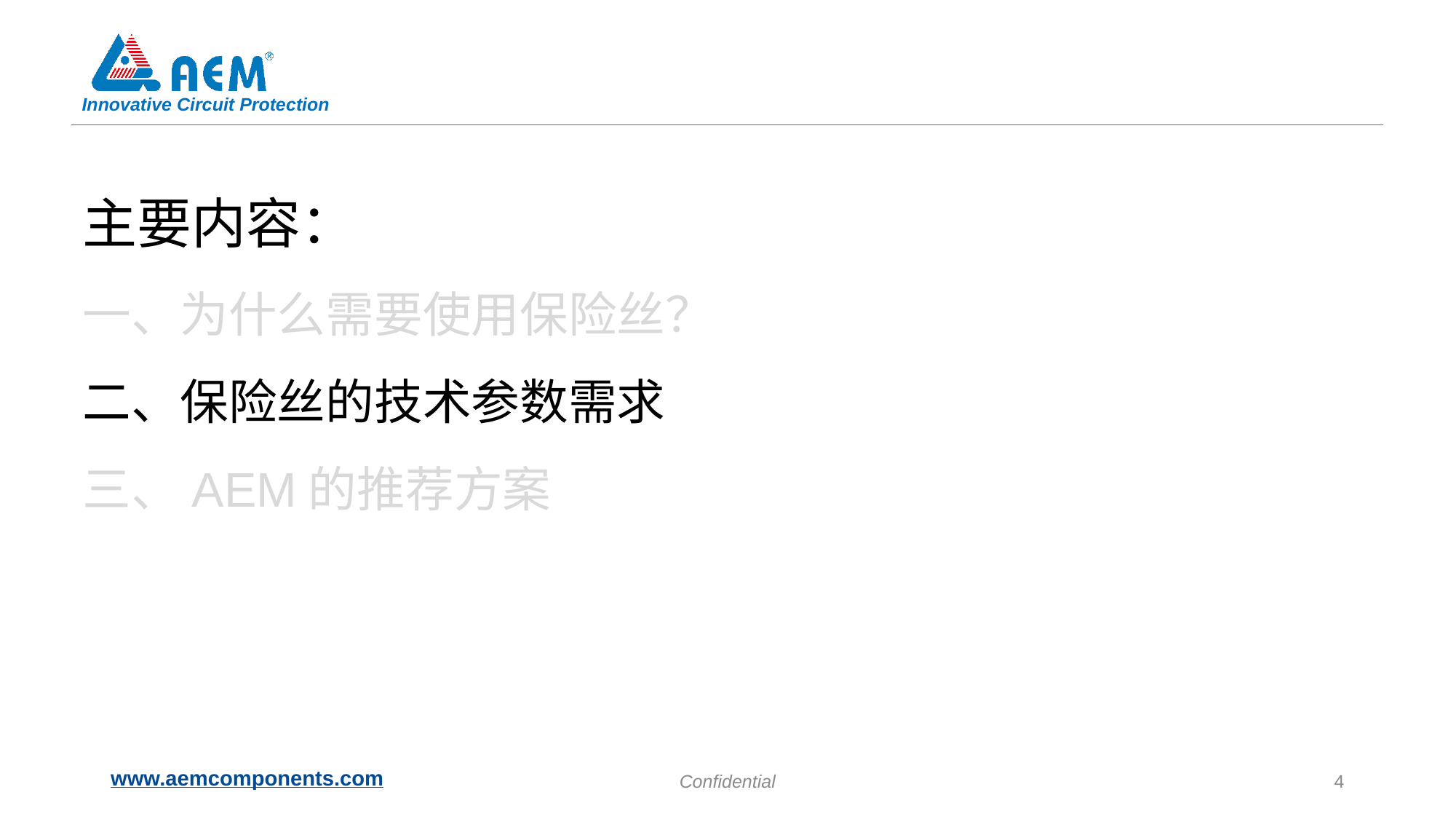

主要内容：
一、为什么需要使用保险丝？
二、保险丝的技术参数需求
三、AEM的推荐方案
Confidential
4